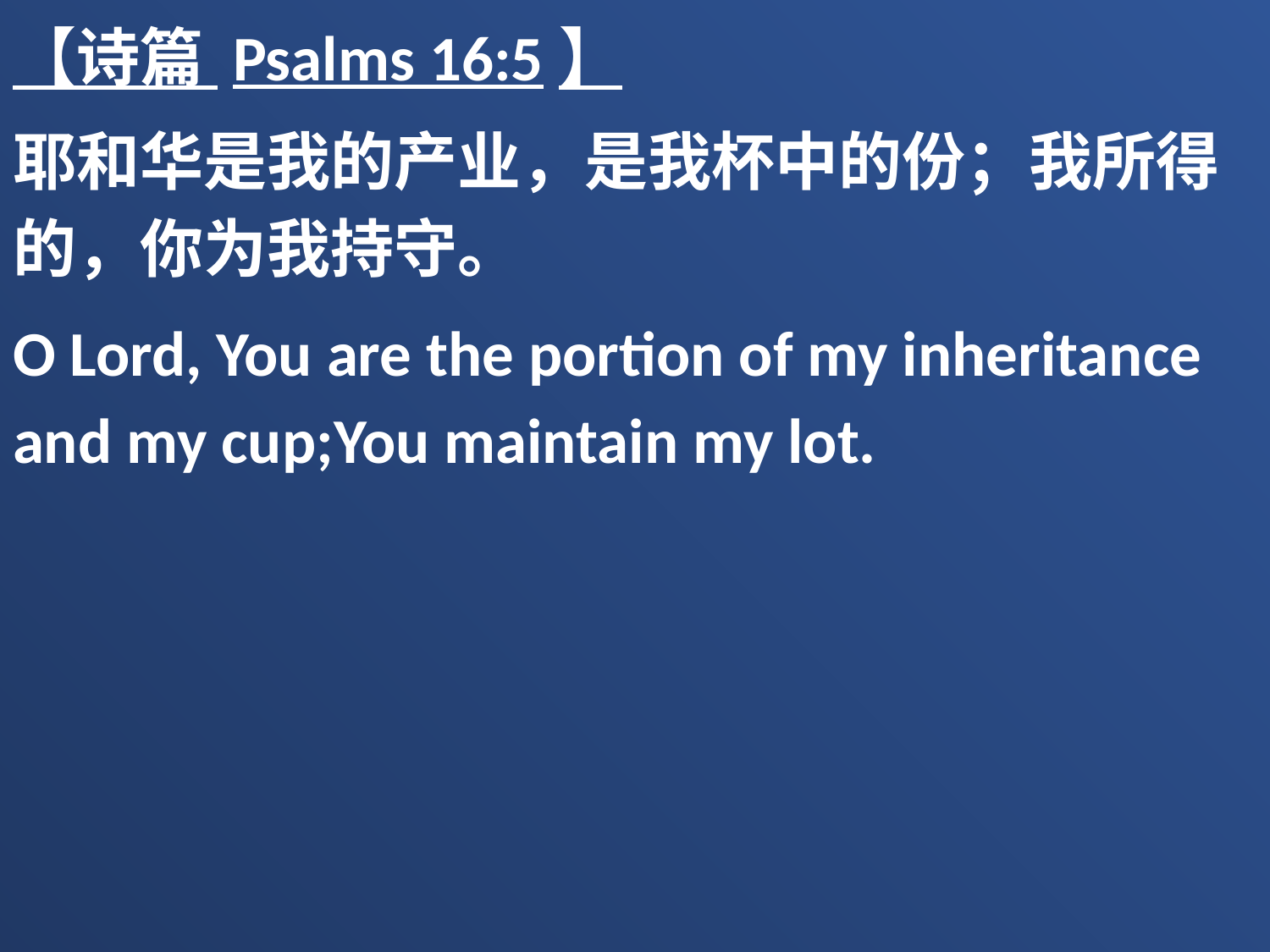

【诗篇 Psalms 16:5】
耶和华是我的产业，是我杯中的份；我所得的，你为我持守。
O Lord, You are the portion of my inheritance and my cup;You maintain my lot.